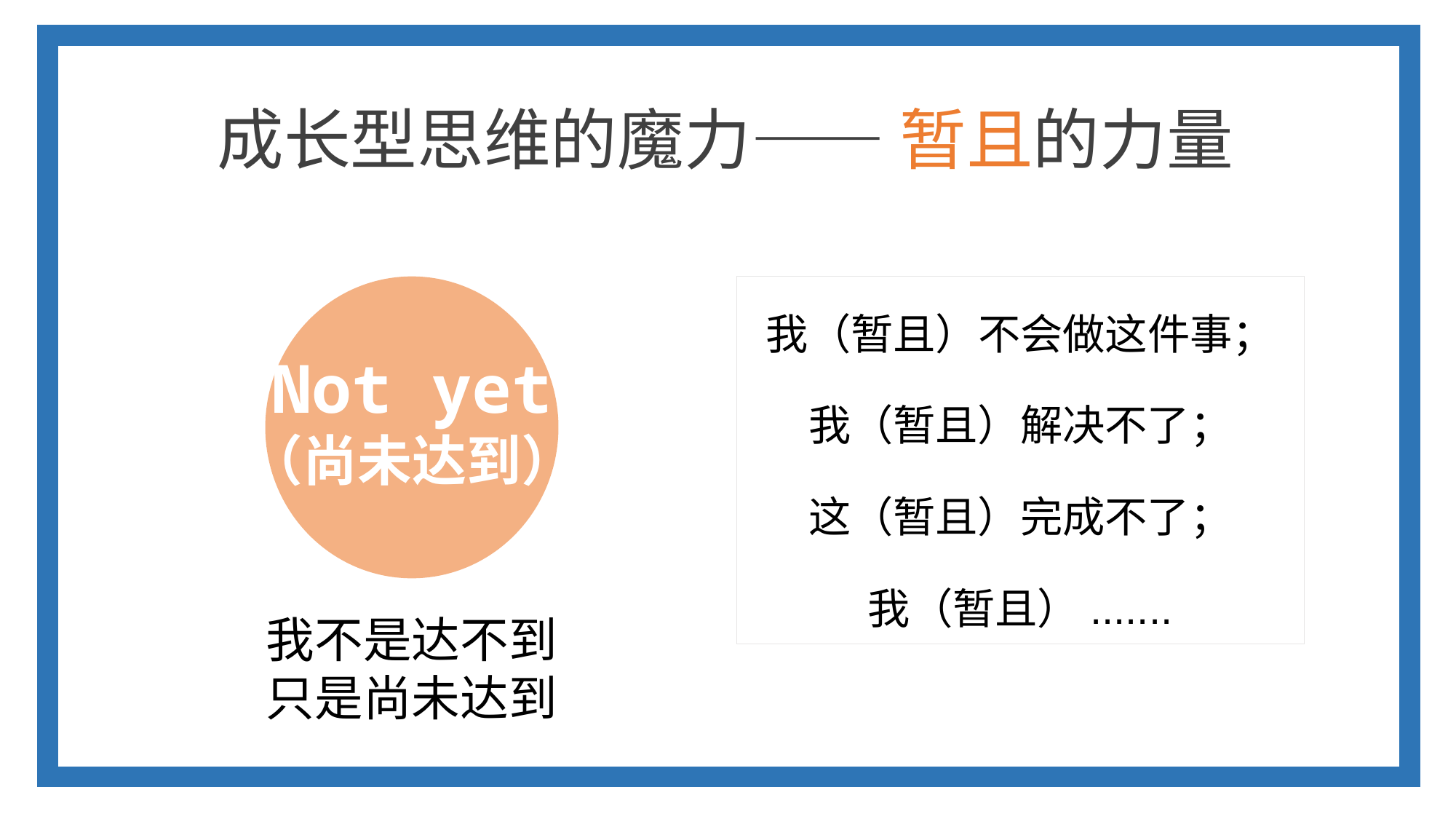

成长型思维的魔力—— 暂且的力量
我（暂且）不会做这件事；
我（暂且）解决不了；
这（暂且）完成不了；
我（暂且）.......

Not yet
（尚未达到）
我不是达不到
只是尚未达到